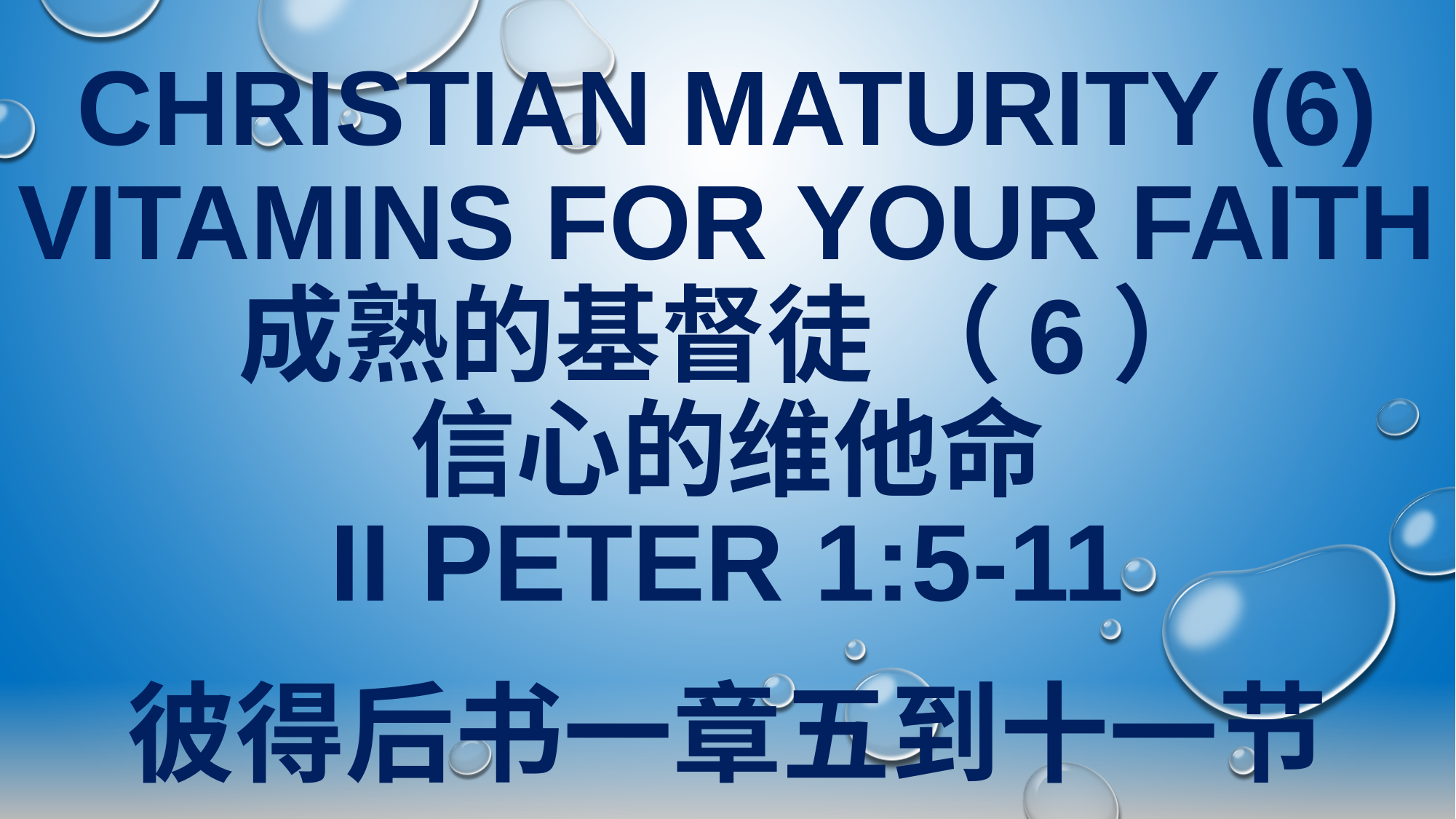

# CHRISTIAN MATURITY (6) VITAMINS FOR YOUR FAITH 成熟的基督徒 （6） 信心的维他命
II PETER 1:5-11
彼得后书一章五到十一节